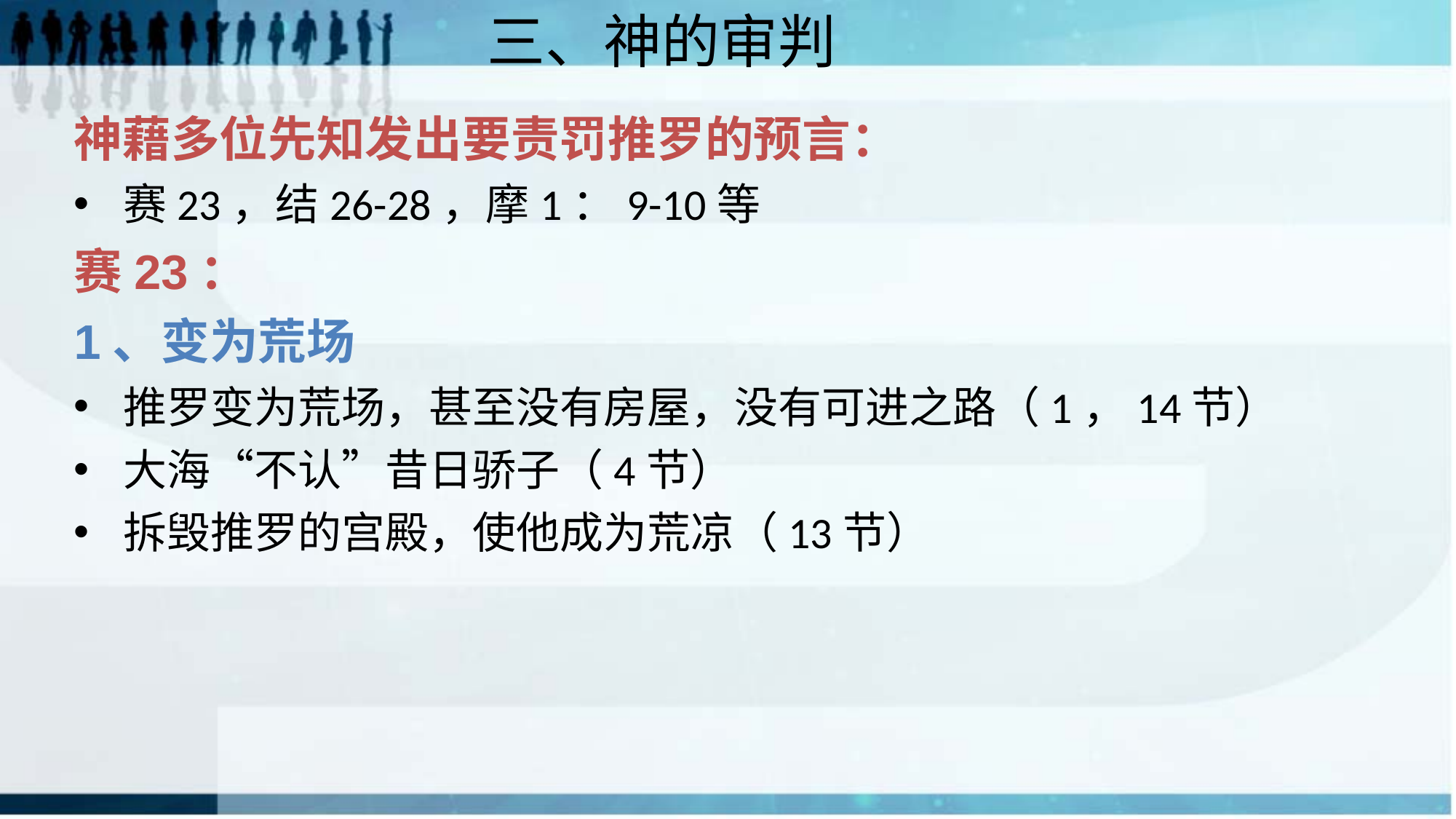

三、神的审判
神藉多位先知发出要责罚推罗的预言：
赛23，结26-28，摩1：9-10等
赛23：
1、变为荒场
推罗变为荒场，甚至没有房屋，没有可进之路（1，14节）
大海“不认”昔日骄子（4节）
拆毁推罗的宫殿，使他成为荒凉（13节）